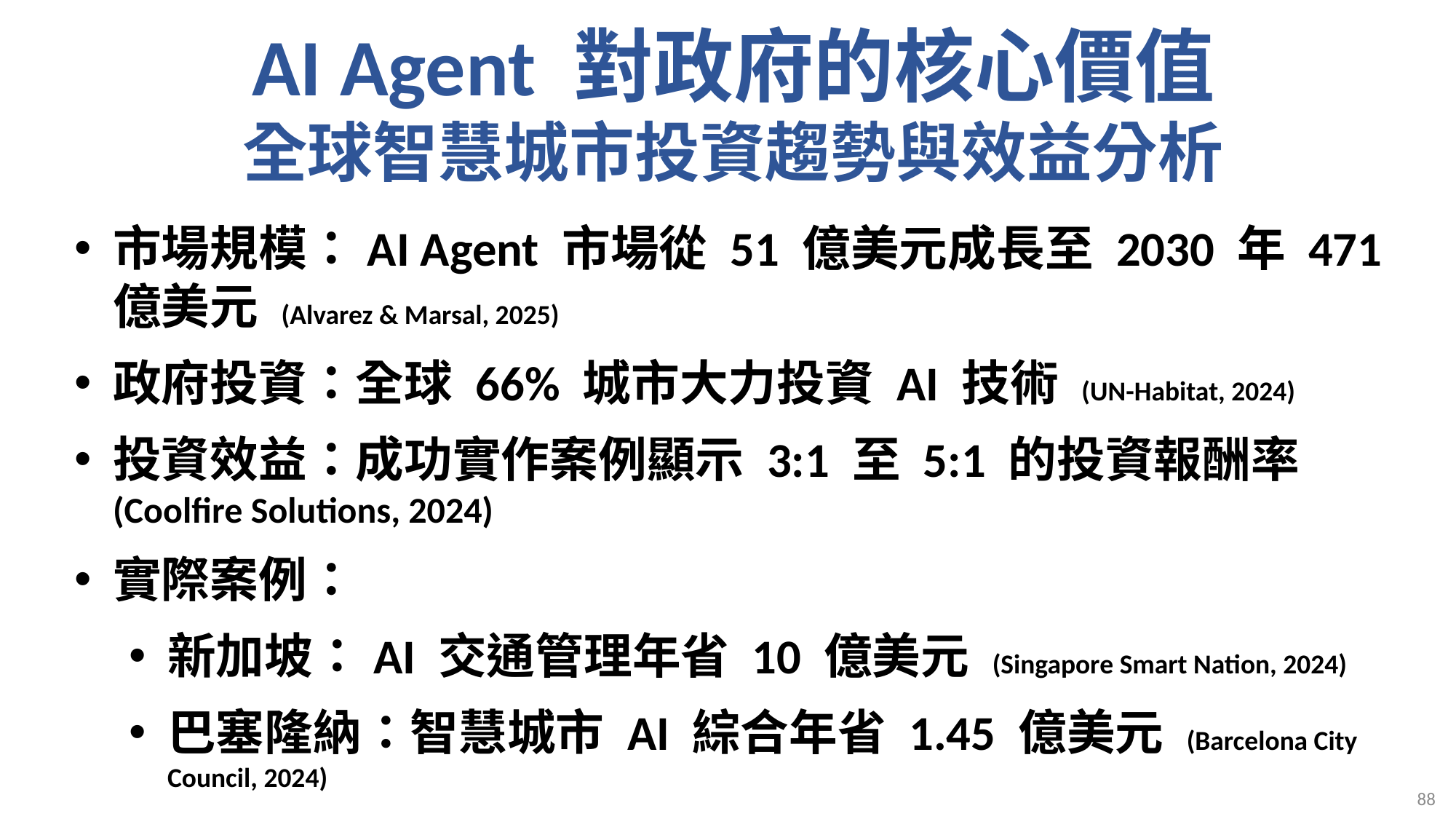

# AI Agent 對政府的核心價值 全球智慧城市投資趨勢與效益分析
市場規模：AI Agent 市場從 51 億美元成長至 2030 年 471 億美元 (Alvarez & Marsal, 2025)
政府投資：全球 66% 城市大力投資 AI 技術 (UN-Habitat, 2024)
投資效益：成功實作案例顯示 3:1 至 5:1 的投資報酬率 (Coolfire Solutions, 2024)
實際案例：
新加坡：AI 交通管理年省 10 億美元 (Singapore Smart Nation, 2024)
巴塞隆納：智慧城市 AI 綜合年省 1.45 億美元 (Barcelona City Council, 2024)
88